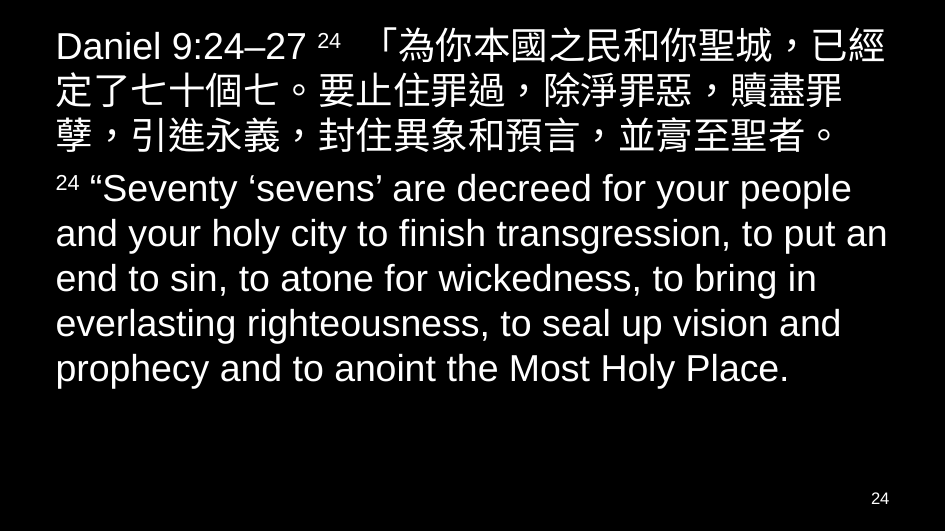

Daniel 9:24–27 24 「為你本國之民和你聖城，已經定了七十個七。要止住罪過，除淨罪惡，贖盡罪孽，引進永義，封住異象和預言，並膏至聖者。
24 “Seventy ‘sevens’ are decreed for your people and your holy city to finish transgression, to put an end to sin, to atone for wickedness, to bring in everlasting righteousness, to seal up vision and prophecy and to anoint the Most Holy Place.
24